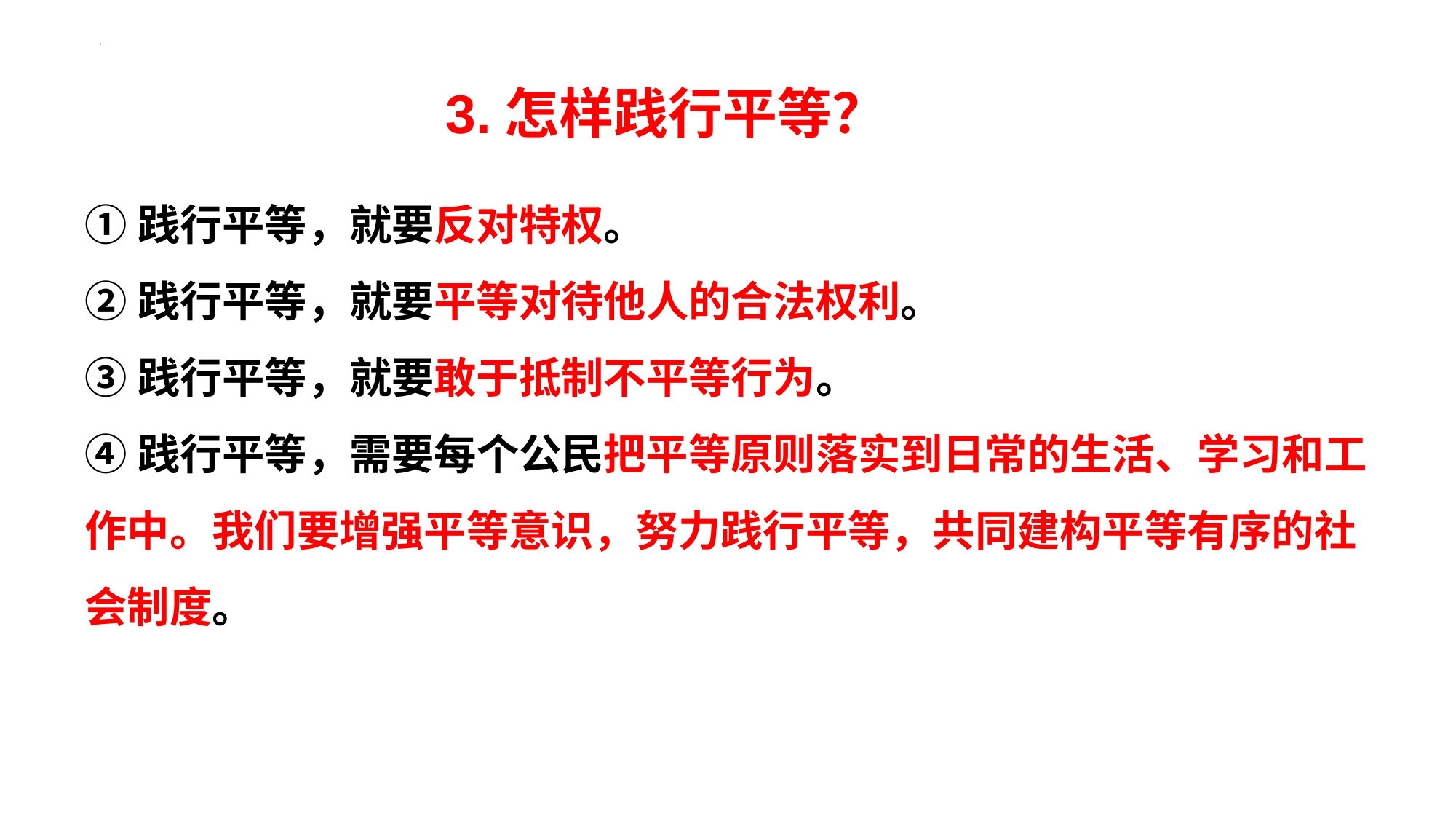

3.怎样践行平等？
①践行平等，就要反对特权。
②践行平等，就要平等对待他人的合法权利。
③践行平等，就要敢于抵制不平等行为。
④践行平等，需要每个公民把平等原则落实到日常的生活、学习和工作中。我们要增强平等意识，努力践行平等，共同建构平等有序的社会制度。